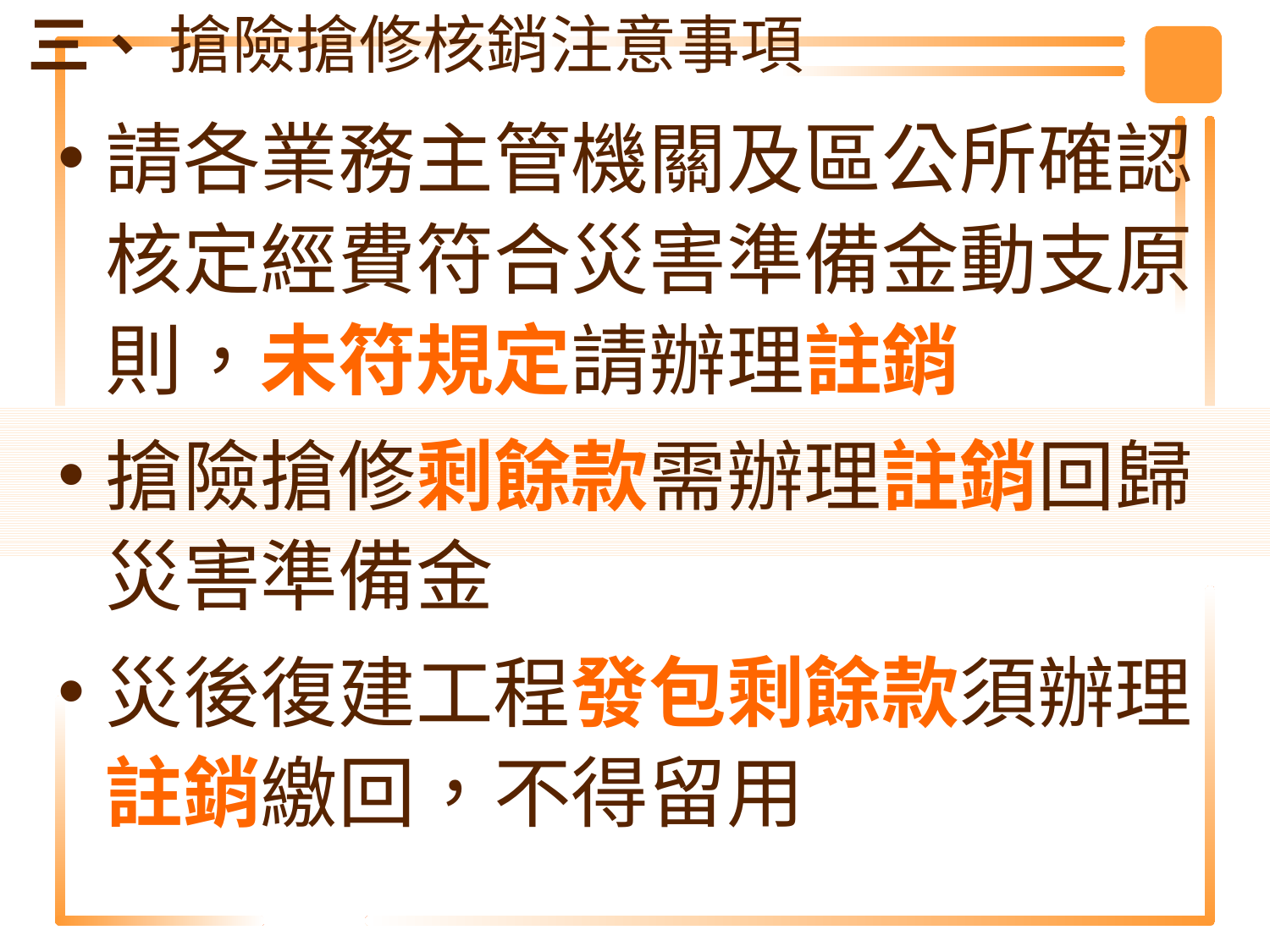

# 三、 搶險搶修核銷注意事項
請各業務主管機關及區公所確認核定經費符合災害準備金動支原則，未符規定請辦理註銷
搶險搶修剩餘款需辦理註銷回歸災害準備金
災後復建工程發包剩餘款須辦理註銷繳回，不得留用